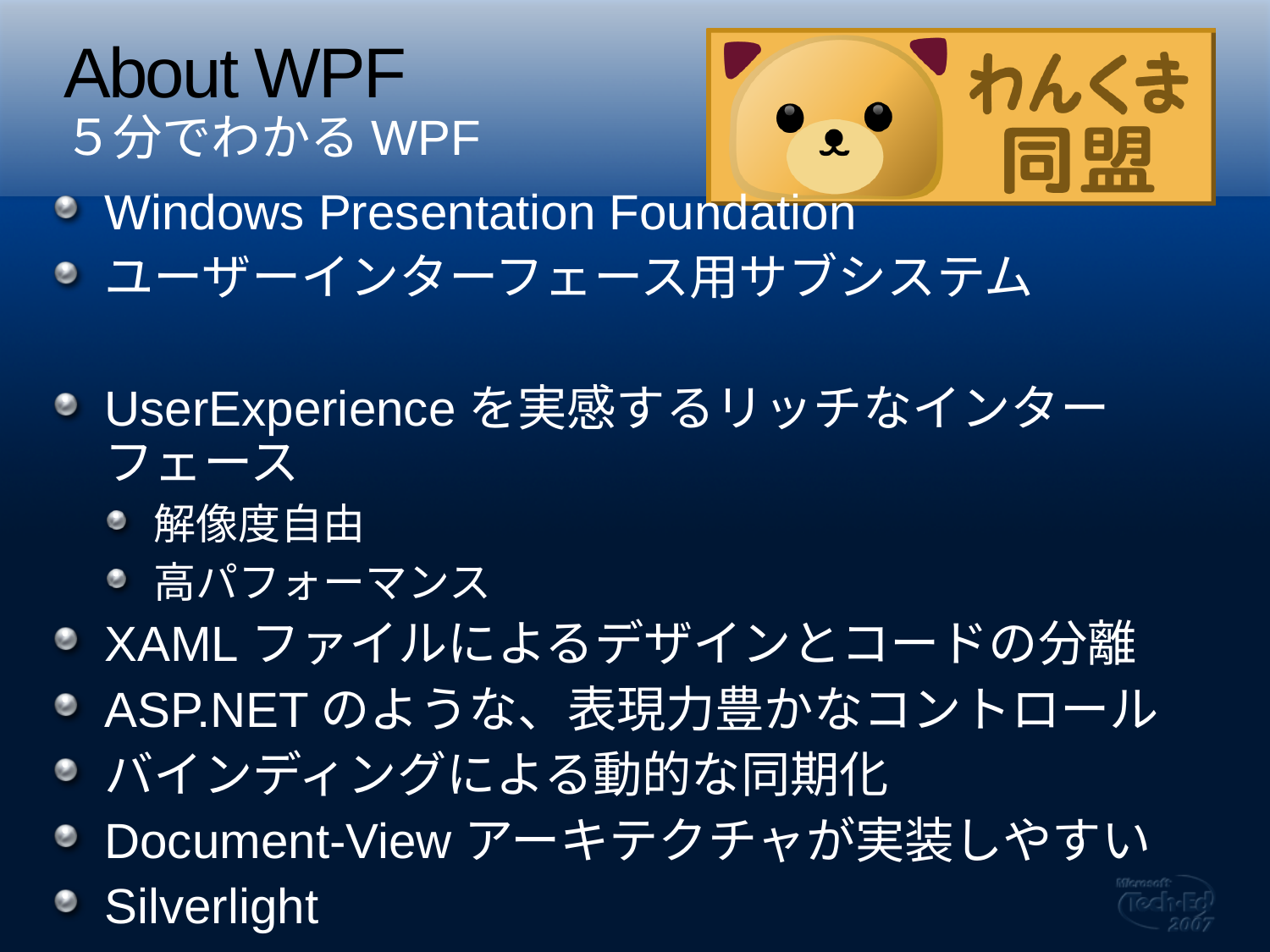

# About WPF
５分でわかるWPF
Windows Presentation Foundation
ユーザーインターフェース用サブシステム

UserExperienceを実感するリッチなインターフェース
解像度自由
高パフォーマンス
XAMLファイルによるデザインとコードの分離
ASP.NETのような、表現力豊かなコントロール
バインディングによる動的な同期化
Document-Viewアーキテクチャが実装しやすい
Silverlight